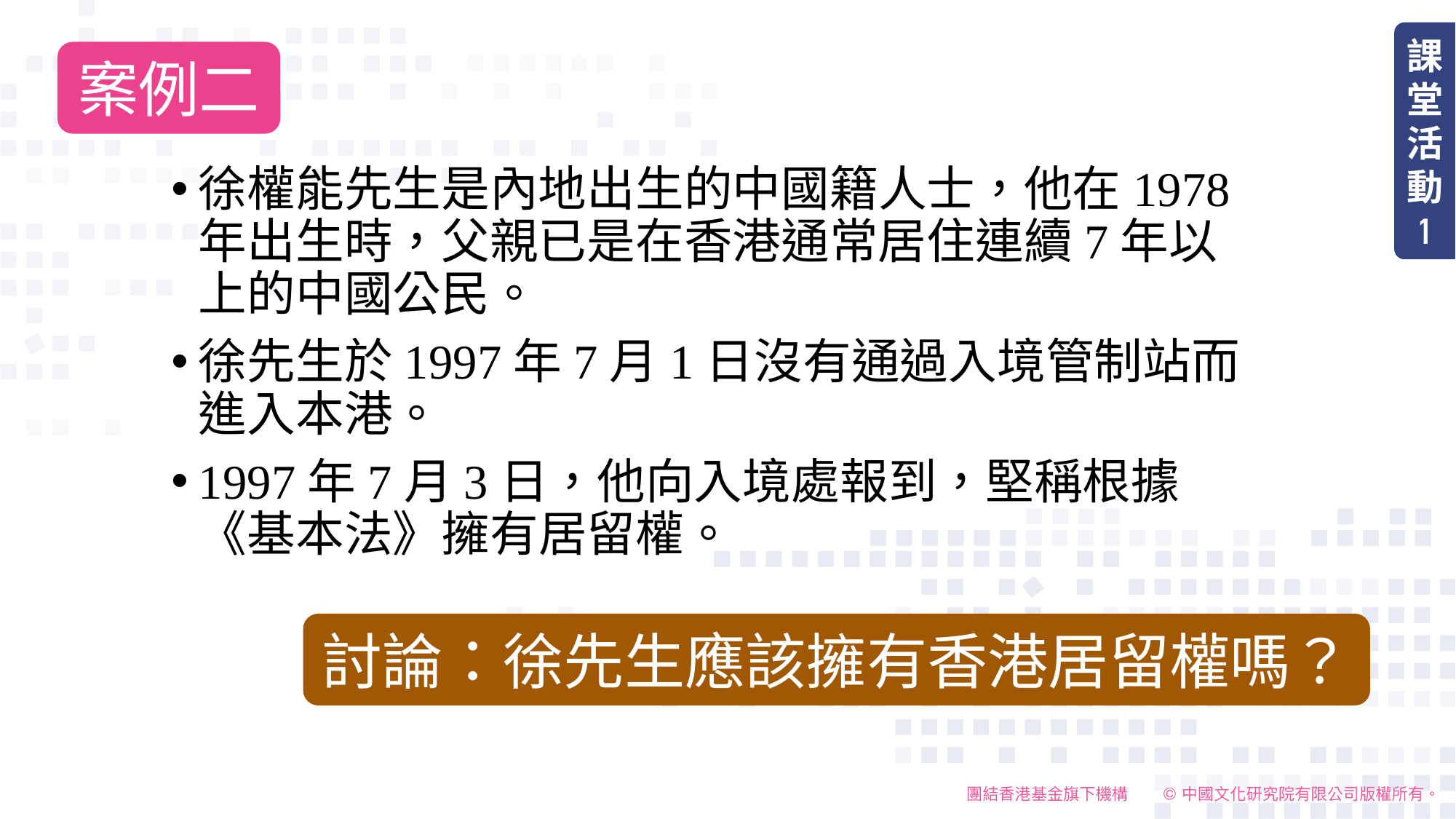

課堂活動
1
案例二

徐權能先生是內地出生的中國籍人士，他在1978年出生時，父親已是在香港通常居住連續7年以上的中國公民。
徐先生於1997年7月1日沒有通過入境管制站而進入本港。
1997年7月3日，他向入境處報到，堅稱根據《基本法》擁有居留權。
討論：徐先生應該擁有香港居留權嗎？